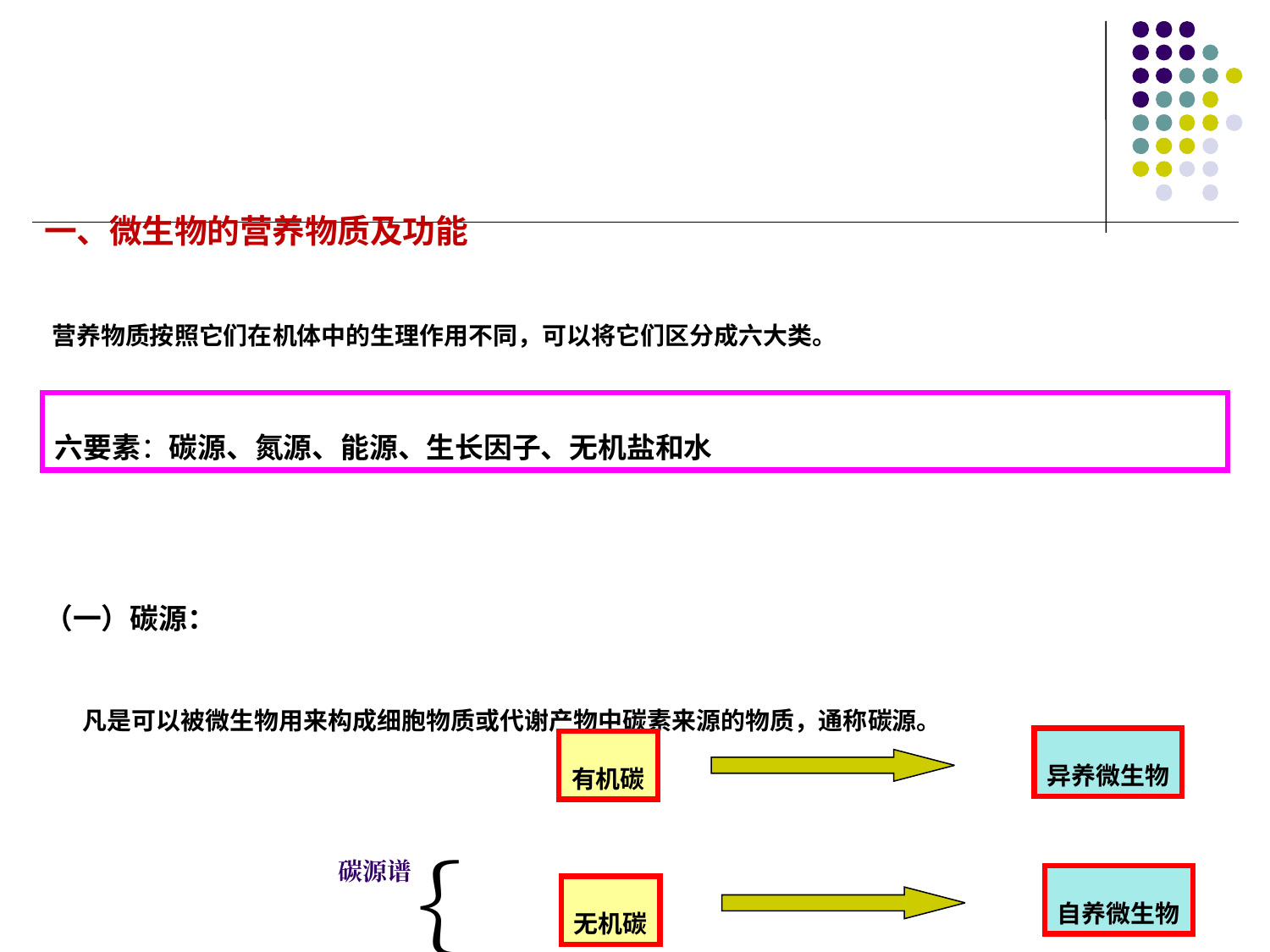

一、微生物的营养物质及功能
    营养物质按照它们在机体中的生理作用不同，可以将它们区分成六大类。
六要素：碳源、氮源、能源、生长因子、无机盐和水
（一）碳源：
         凡是可以被微生物用来构成细胞物质或代谢产物中碳素来源的物质，通称碳源。
异养微生物
有机碳
｛

碳源谱
自养微生物
无机碳